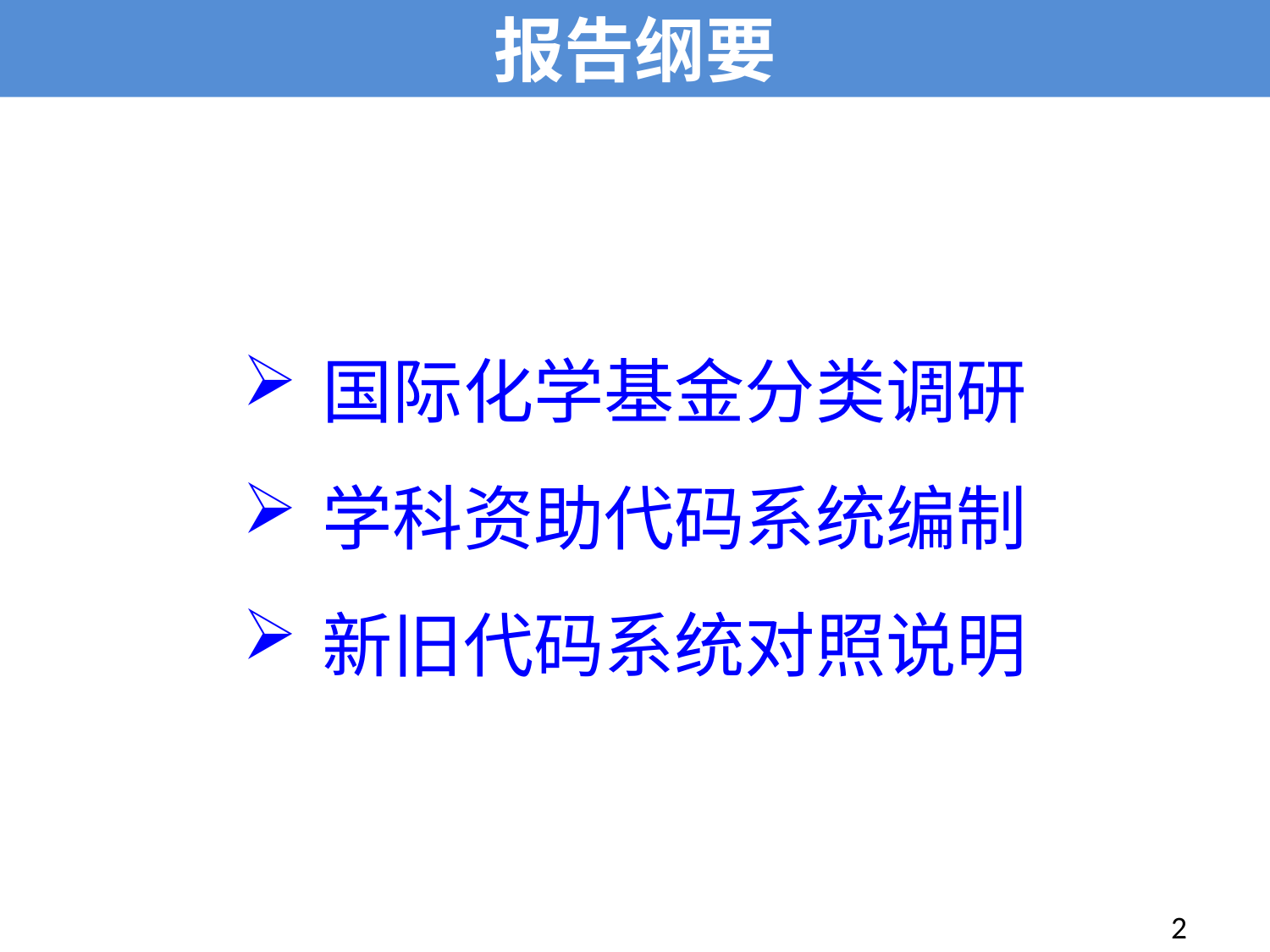

报告纲要
国际化学基金分类调研
学科资助代码系统编制
新旧代码系统对照说明